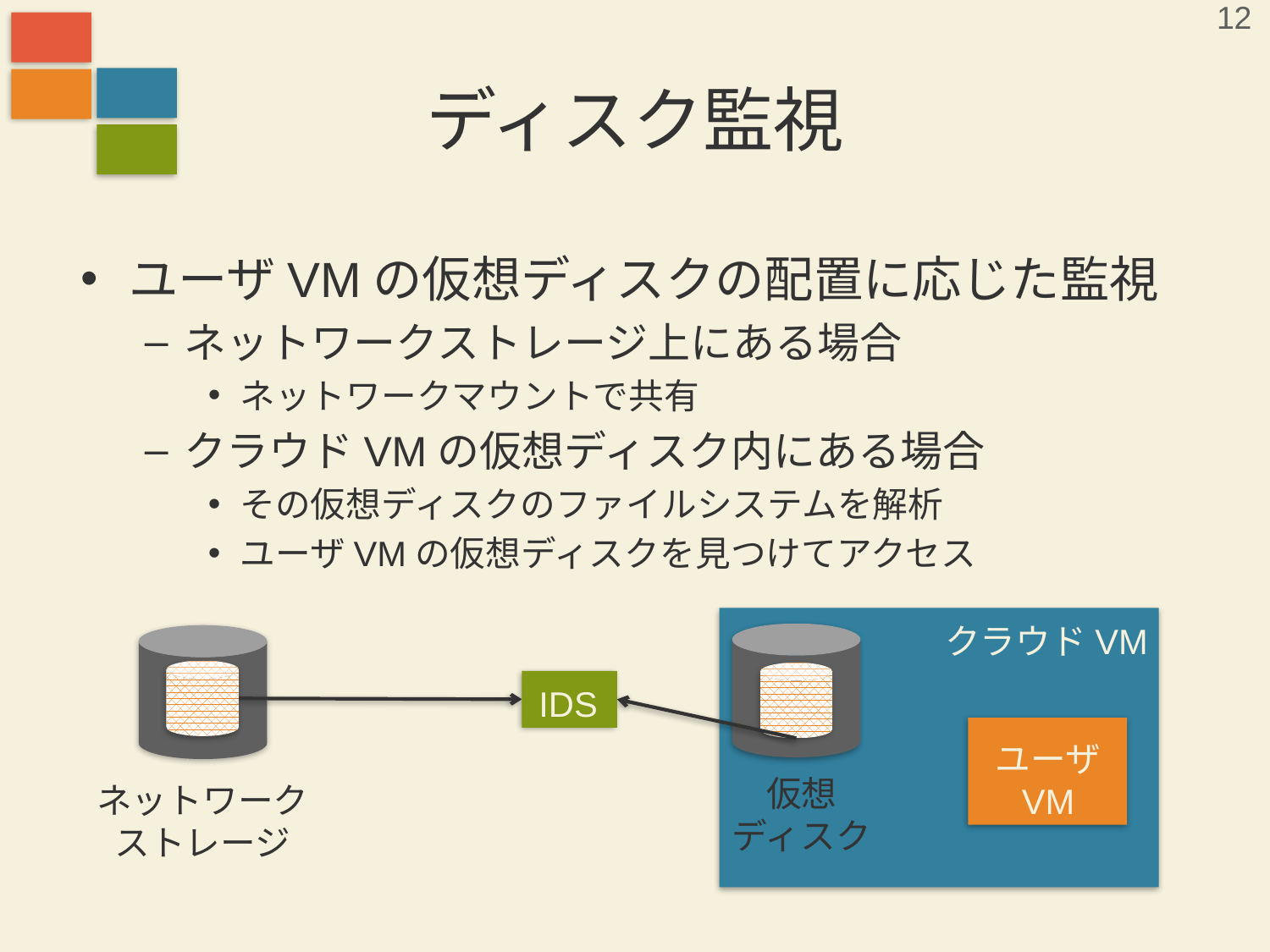

12
# ディスク監視
ユーザVMの仮想ディスクの配置に応じた監視
ネットワークストレージ上にある場合
ネットワークマウントで共有
クラウドVMの仮想ディスク内にある場合
その仮想ディスクのファイルシステムを解析
ユーザVMの仮想ディスクを見つけてアクセス

クラウドVM

IDS

ユーザ
VM
仮想
ディスク
ネットワーク
ストレージ